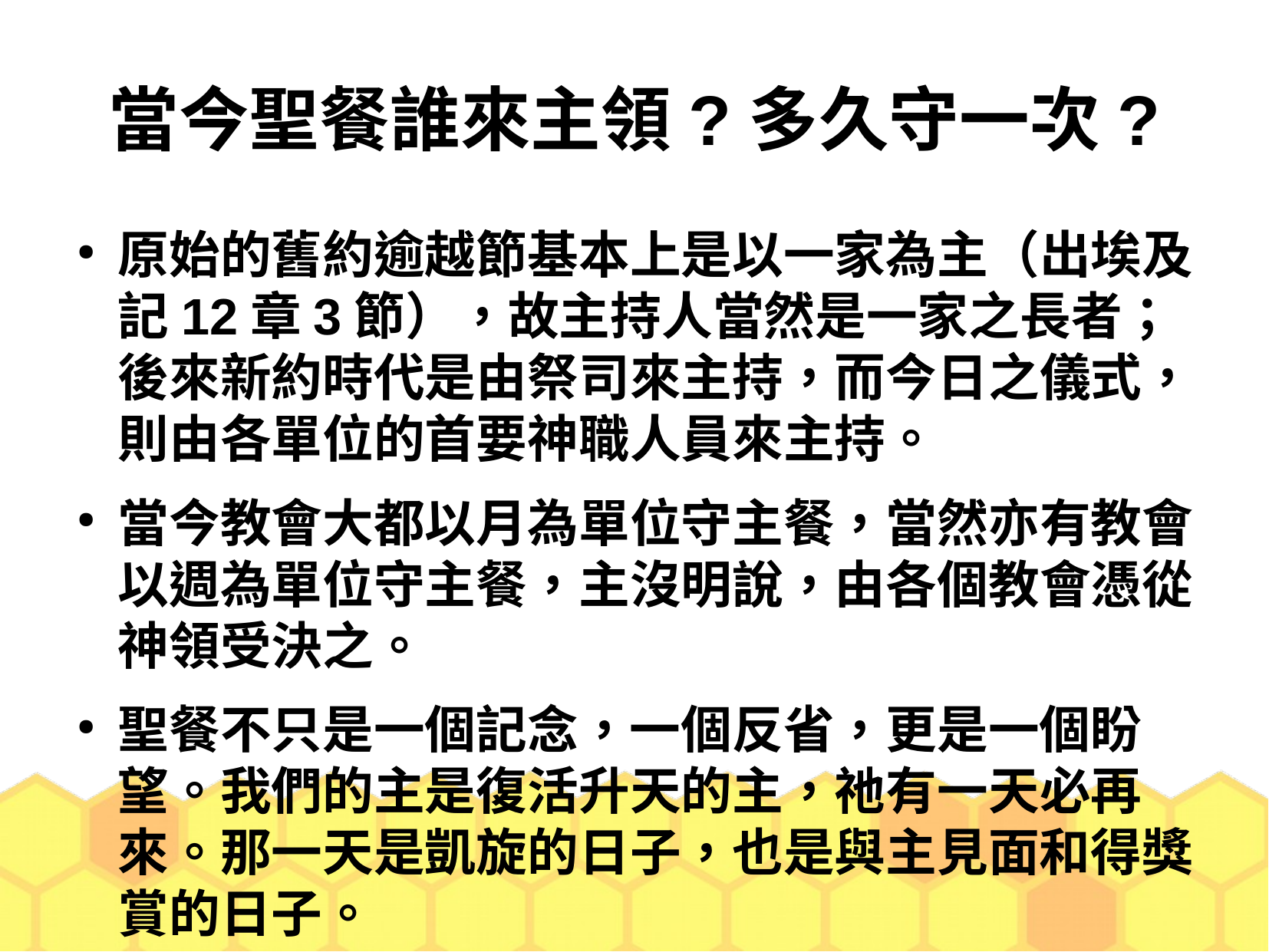

當今聖餐誰來主領?多久守一次?
原始的舊約逾越節基本上是以一家為主（出埃及記12章3節），故主持人當然是一家之長者；後來新約時代是由祭司來主持，而今日之儀式，則由各單位的首要神職人員來主持。
當今教會大都以月為單位守主餐，當然亦有教會以週為單位守主餐，主沒明說，由各個教會憑從神領受決之。
聖餐不只是一個記念，一個反省，更是一個盼望。我們的主是復活升天的主，祂有一天必再來。那一天是凱旋的日子，也是與主見面和得獎賞的日子。